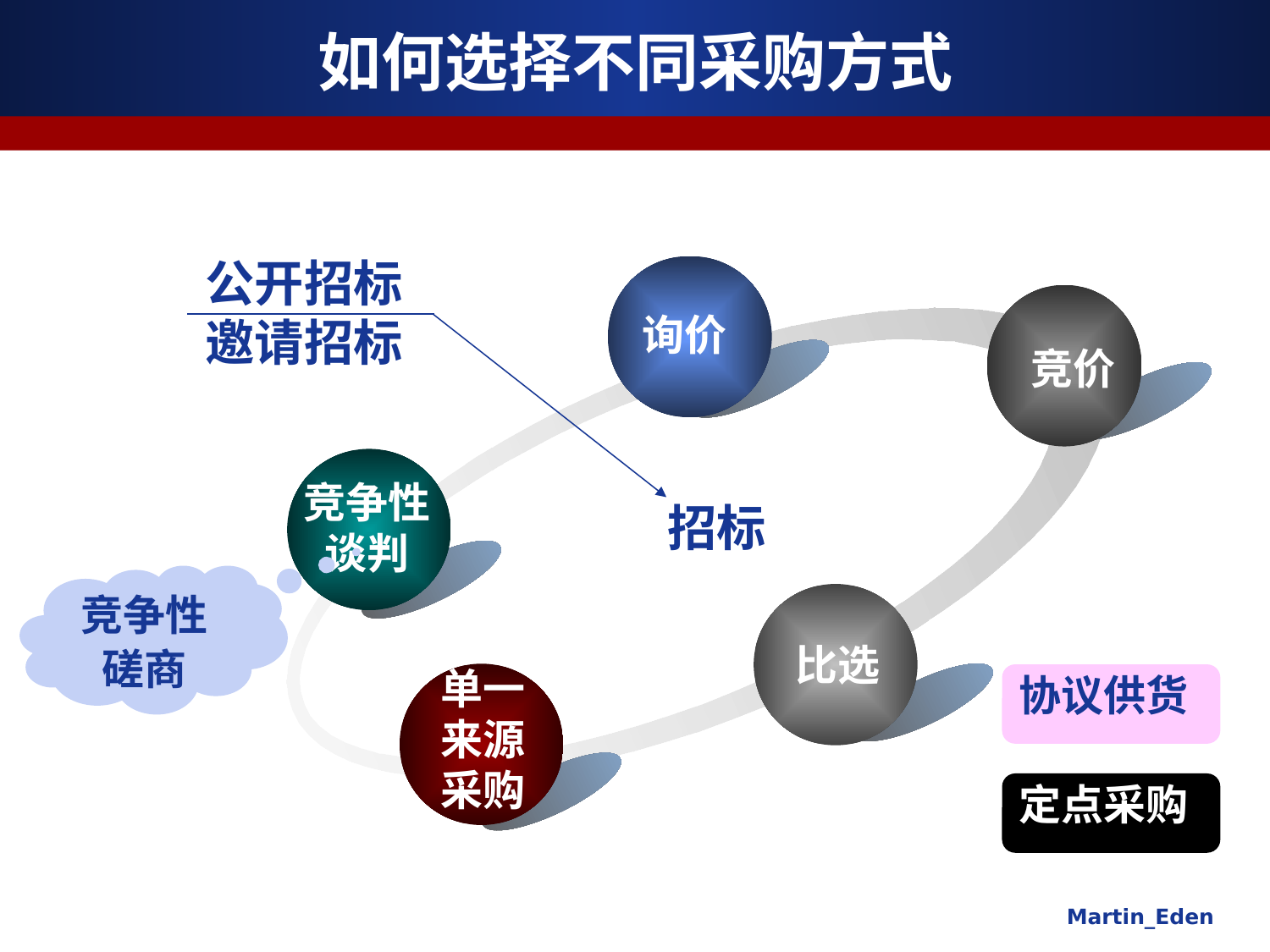

# 如何选择不同采购方式
公开招标 邀请招标

询价

竞价

竞争性谈判
招标

竞争性
磋商

比选
单一来源采购

协议供货

定点采购
Martin_Eden